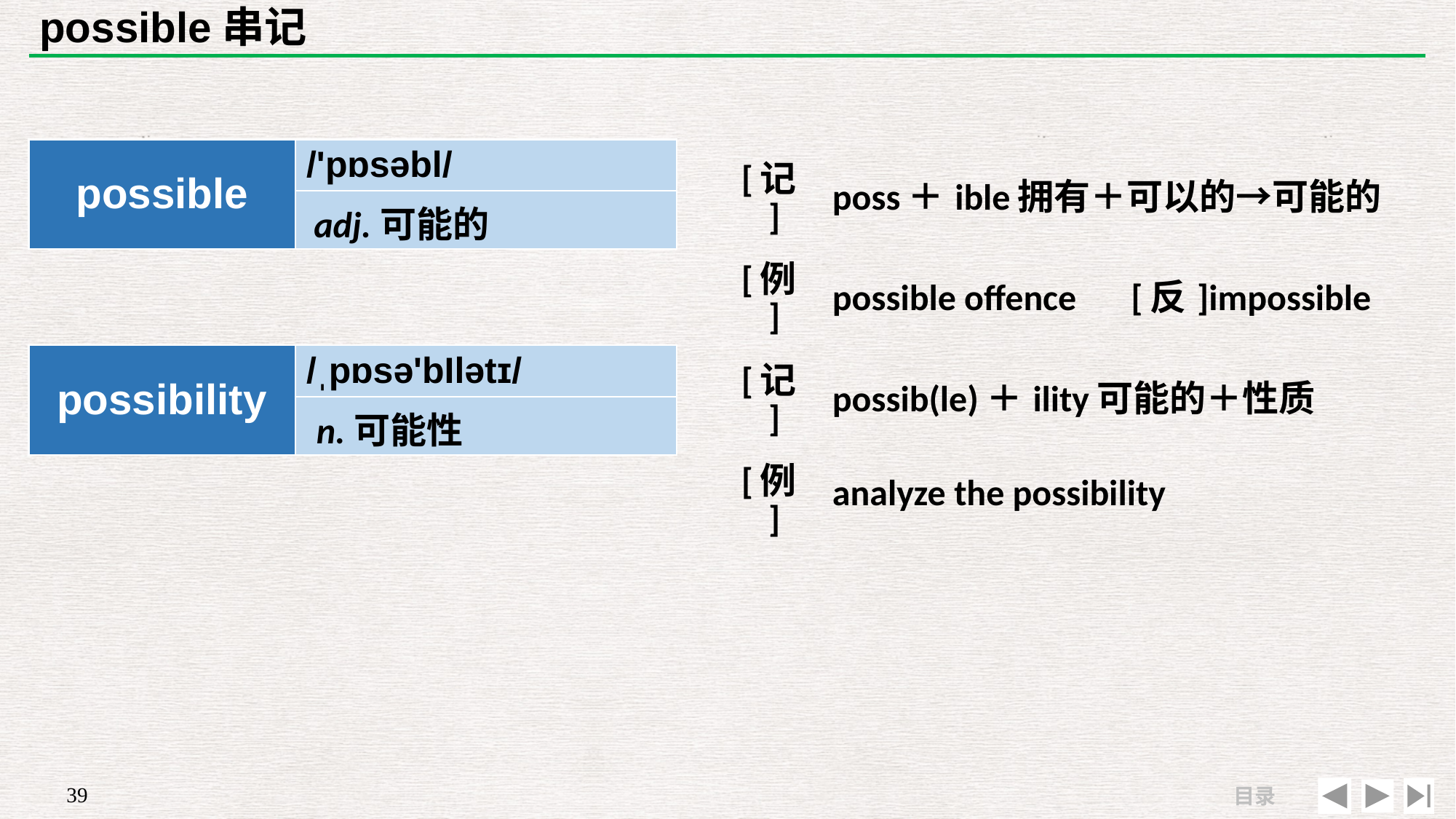

# possible串记

| possible | /'pɒsəbl/ |
| --- | --- |
|  |  |
| [记] | poss＋ible拥有＋可以的→可能的 |
| --- | --- |
| [例] | possible offence　[反]impossible |
adj.可能的
| possibility | /ˌpɒsə'bIlətɪ/ |
| --- | --- |
|  |  |
| [记] | possib(le)＋ility可能的＋性质 |
| --- | --- |
| [例] | analyze the possibility |
n.可能性